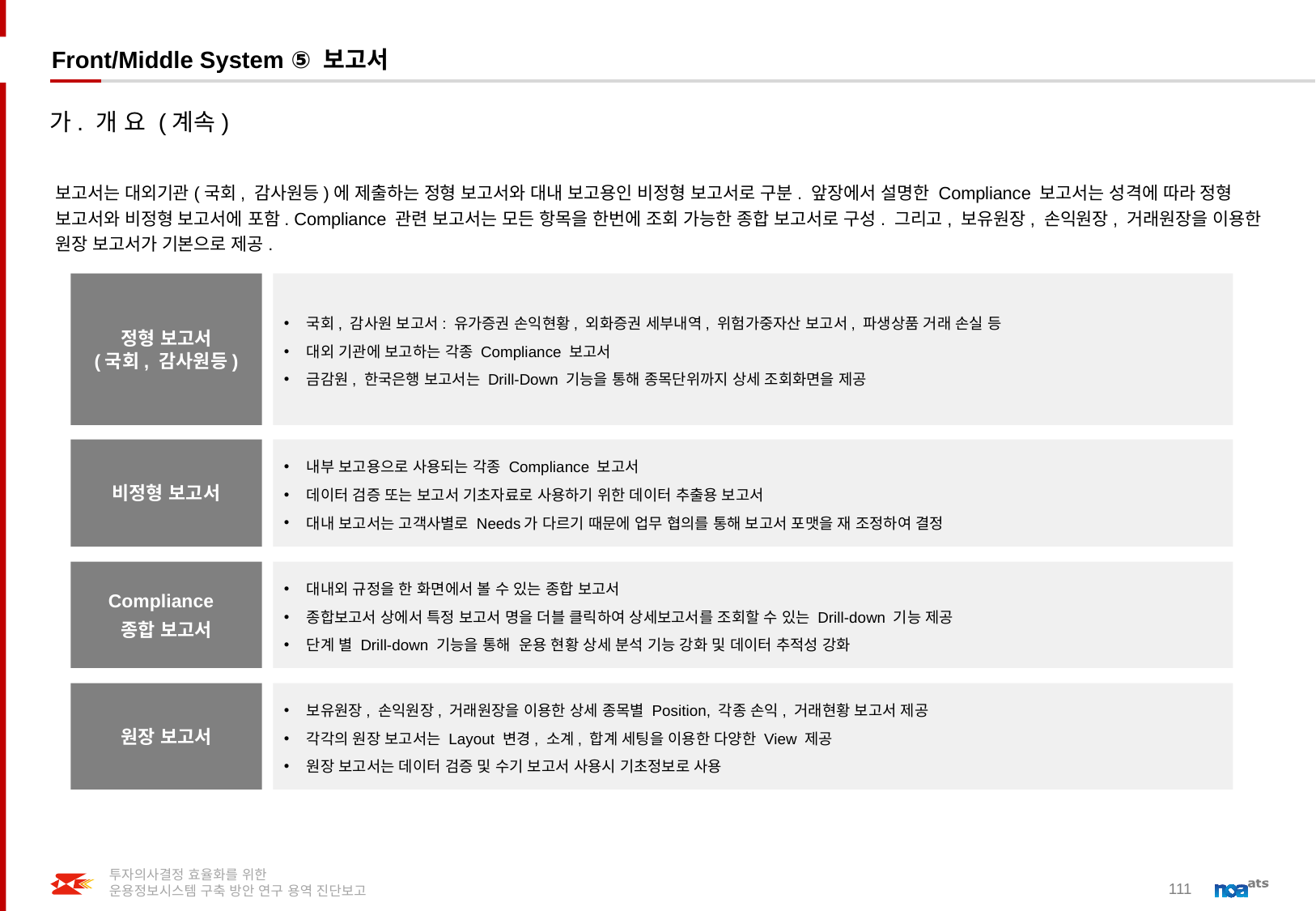

# Front/Middle System ⑤ 보고서

가. 개 요 (계속)
보고서는 대외기관(국회, 감사원등)에 제출하는 정형 보고서와 대내 보고용인 비정형 보고서로 구분. 앞장에서 설명한 Compliance 보고서는 성격에 따라 정형 보고서와 비정형 보고서에 포함. Compliance 관련 보고서는 모든 항목을 한번에 조회 가능한 종합 보고서로 구성. 그리고, 보유원장, 손익원장, 거래원장을 이용한 원장 보고서가 기본으로 제공.
정형 보고서
(국회, 감사원등)
국회, 감사원 보고서: 유가증권 손익현황, 외화증권 세부내역, 위험가중자산 보고서, 파생상품 거래 손실 등
대외 기관에 보고하는 각종 Compliance 보고서
금감원, 한국은행 보고서는 Drill-Down 기능을 통해 종목단위까지 상세 조회화면을 제공
비정형 보고서
내부 보고용으로 사용되는 각종 Compliance 보고서
데이터 검증 또는 보고서 기초자료로 사용하기 위한 데이터 추출용 보고서
대내 보고서는 고객사별로 Needs가 다르기 때문에 업무 협의를 통해 보고서 포맷을 재 조정하여 결정
Compliance
종합 보고서
대내외 규정을 한 화면에서 볼 수 있는 종합 보고서
종합보고서 상에서 특정 보고서 명을 더블 클릭하여 상세보고서를 조회할 수 있는 Drill-down 기능 제공
단계 별 Drill-down 기능을 통해  운용 현황 상세 분석 기능 강화 및 데이터 추적성 강화
원장 보고서
보유원장, 손익원장, 거래원장을 이용한 상세 종목별 Position, 각종 손익, 거래현황 보고서 제공
각각의 원장 보고서는 Layout 변경, 소계, 합계 세팅을 이용한 다양한 View 제공
원장 보고서는 데이터 검증 및 수기 보고서 사용시 기초정보로 사용